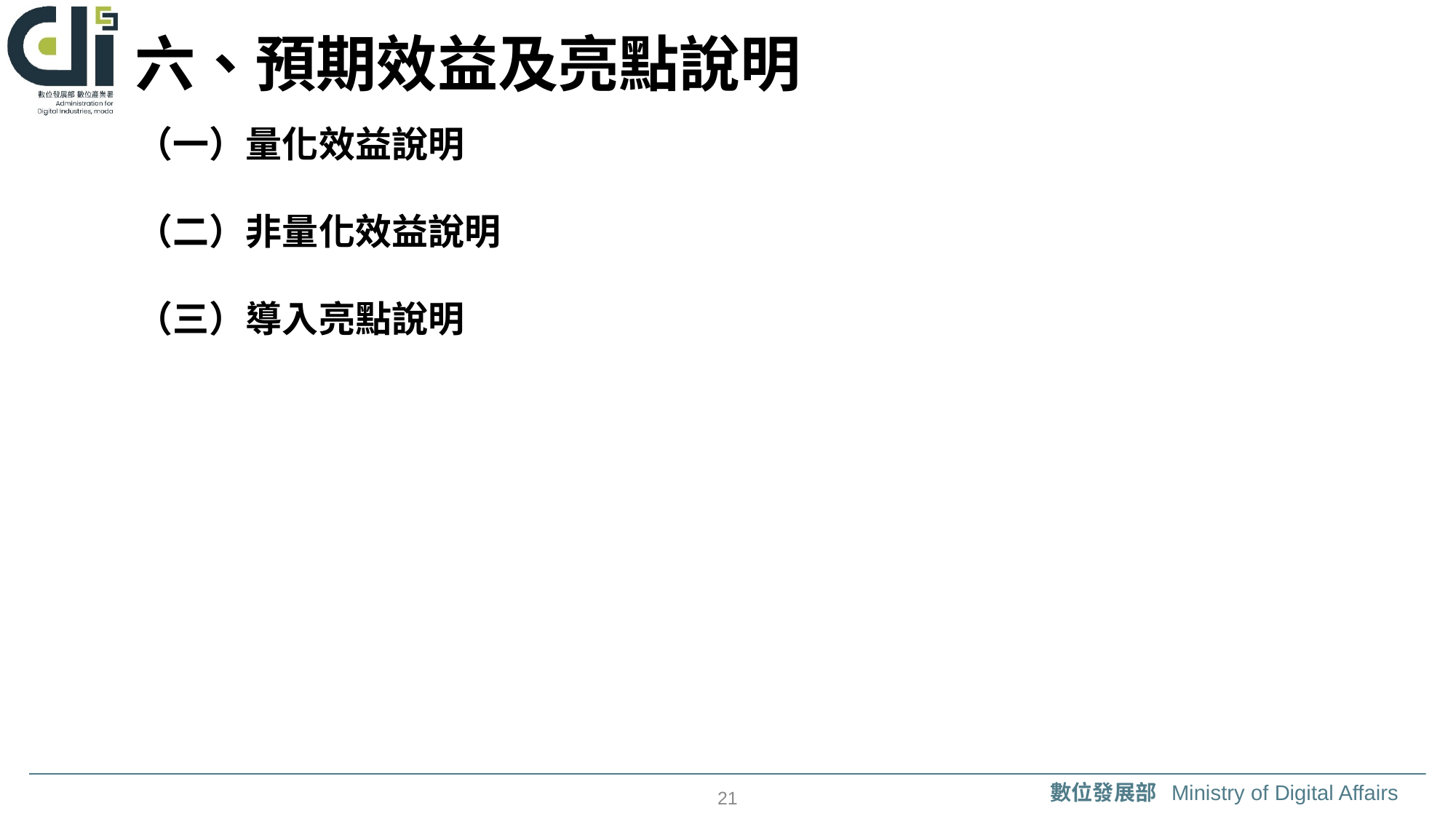

# 六、預期效益及亮點說明
（一）量化效益說明

（二）非量化效益說明

（三）導入亮點說明
21